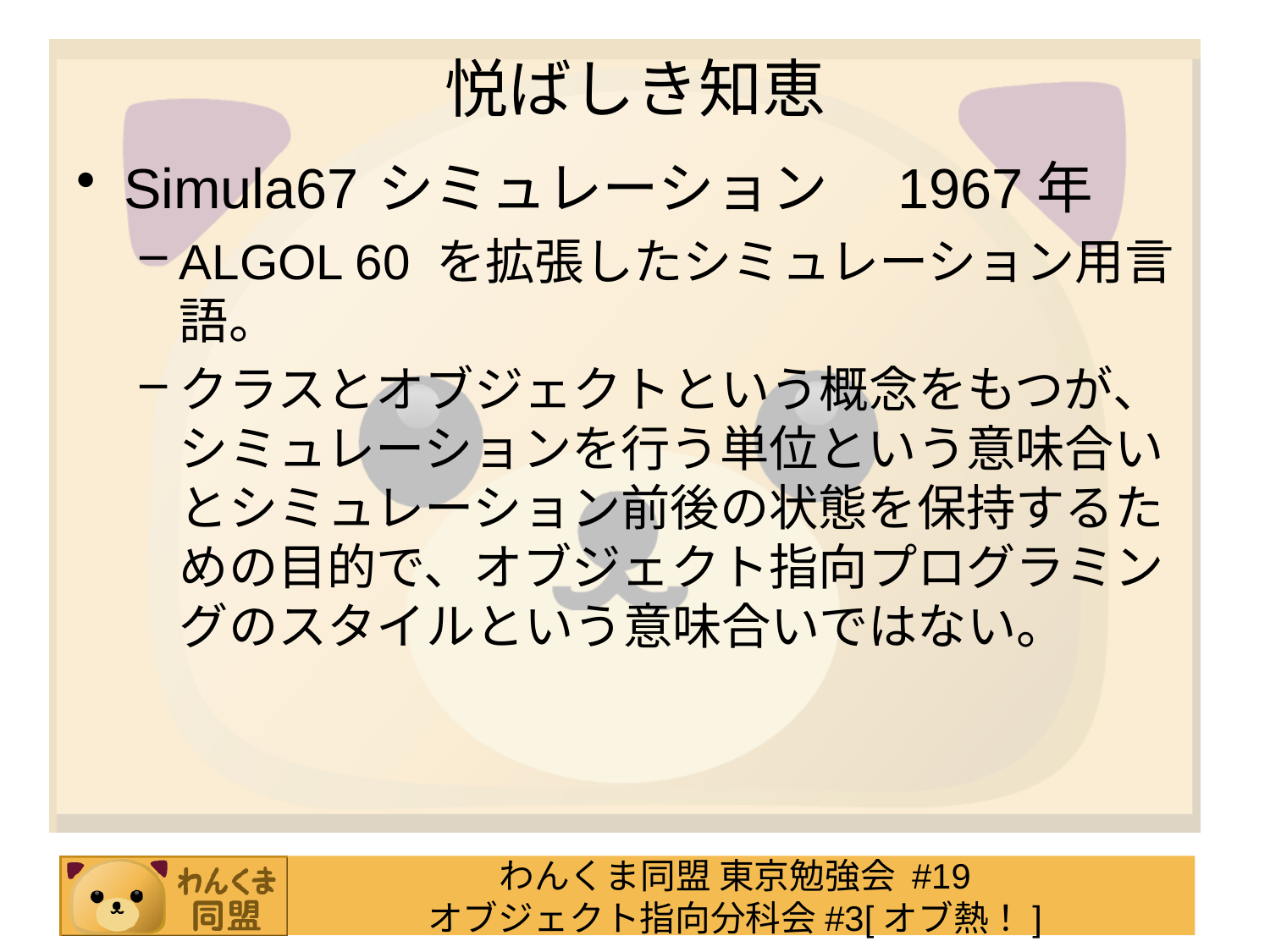

# 悦ばしき知恵
Simula67	シミュレーション　1967年
ALGOL 60 を拡張したシミュレーション用言語。
クラスとオブジェクトという概念をもつが、シミュレーションを行う単位という意味合いとシミュレーション前後の状態を保持するための目的で、オブジェクト指向プログラミングのスタイルという意味合いではない。